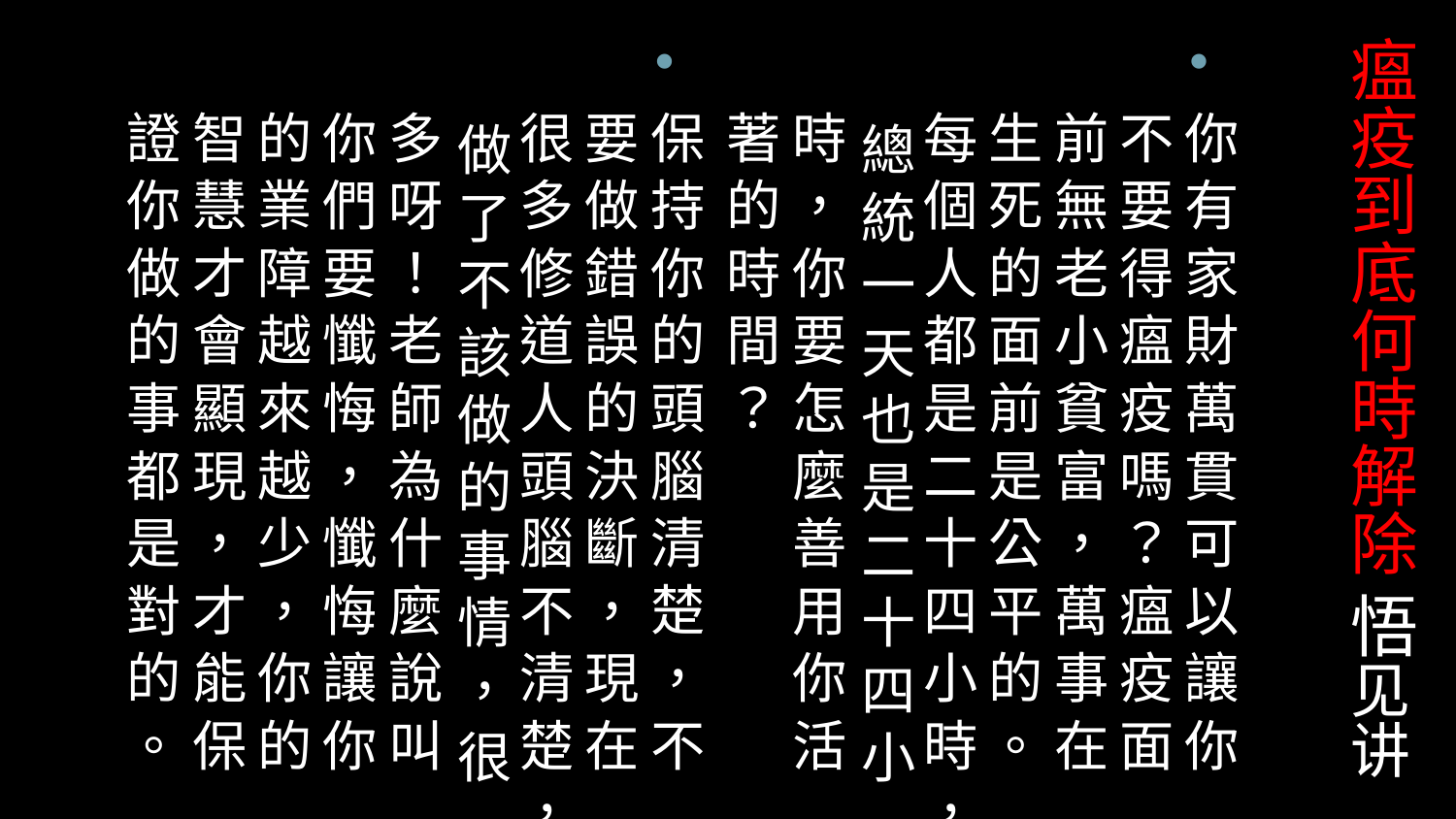

# 瘟疫到底何時解除 悟见讲
你 有 家 財 萬 貫 可 以 讓 你 不 要 得 瘟 疫 嗎 ？ 瘟 疫 面 前 無 老 小 貧 富 ， 萬 事 在 生 死 的 面 前 是 公 平 的 。 每 個 人 都 是 二 十 四 小 時 ， 總 統 一 天 也 是 二 十 四 小 時 ， 你 要 怎 麼 善 用 你 活 著 的 時 間 ？
保 持 你 的 頭 腦 清 楚 ， 不 要 做 錯 誤 的 決 斷 ， 現 在 很 多 修 道 人 頭 腦 不 清 楚 ， 做 了 不 該 做 的 事 情 ， 很 多 呀 ！ 老 師 為 什 麼 說 叫 你 們 要 懺 悔 ， 懺 悔 讓 你 的 業 障 越 來 越 少 ， 你 的 智 慧 才 會 顯 現 ， 才 能 保 證 你 做 的 事 都 是 對 的 。